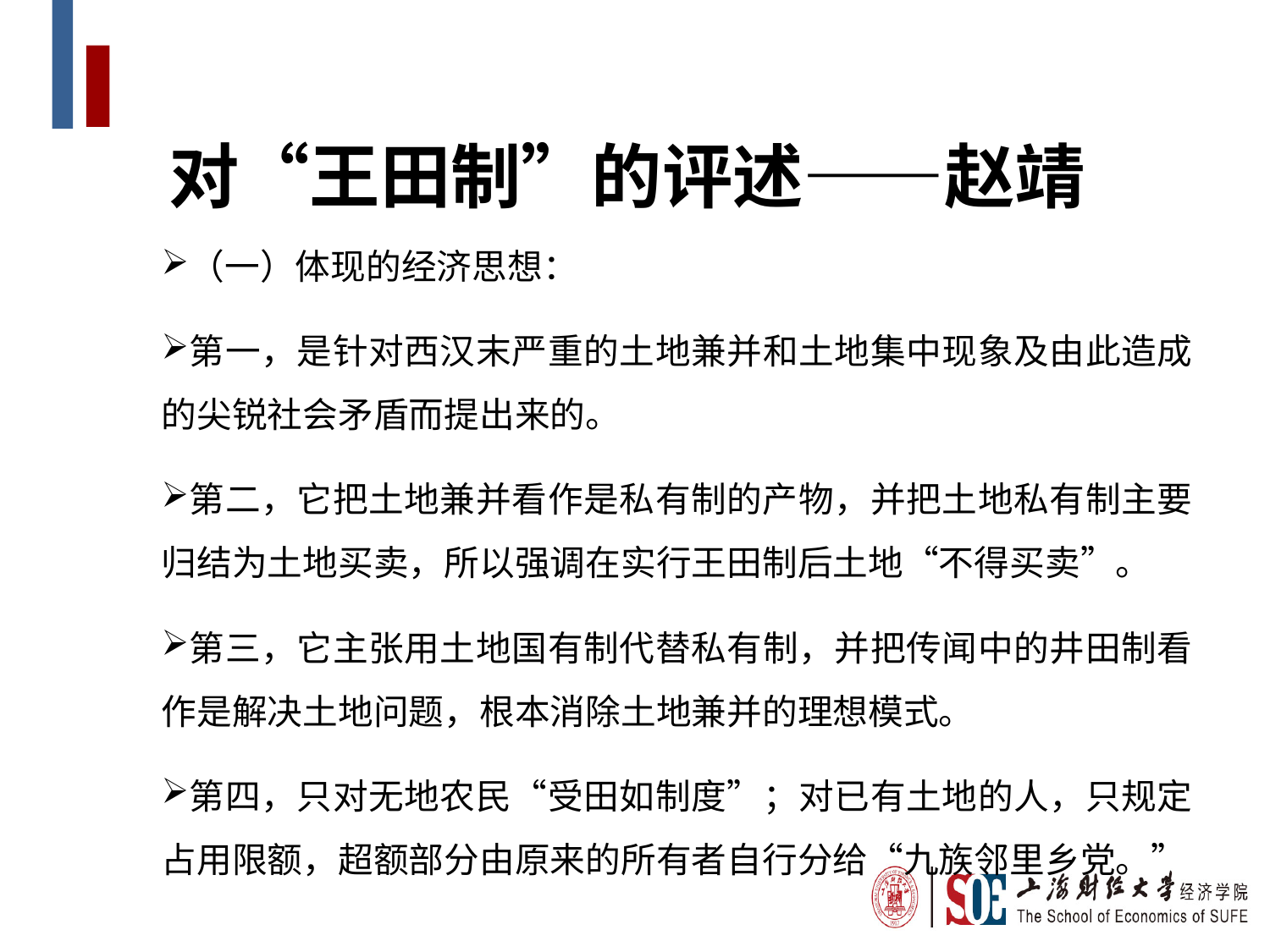

对“王田制”的评述——赵靖
（一）体现的经济思想：
第一，是针对西汉末严重的土地兼并和土地集中现象及由此造成的尖锐社会矛盾而提出来的。
第二，它把土地兼并看作是私有制的产物，并把土地私有制主要归结为土地买卖，所以强调在实行王田制后土地“不得买卖”。
第三，它主张用土地国有制代替私有制，并把传闻中的井田制看作是解决土地问题，根本消除土地兼并的理想模式。
第四，只对无地农民“受田如制度”；对已有土地的人，只规定占用限额，超额部分由原来的所有者自行分给“九族邻里乡党。”